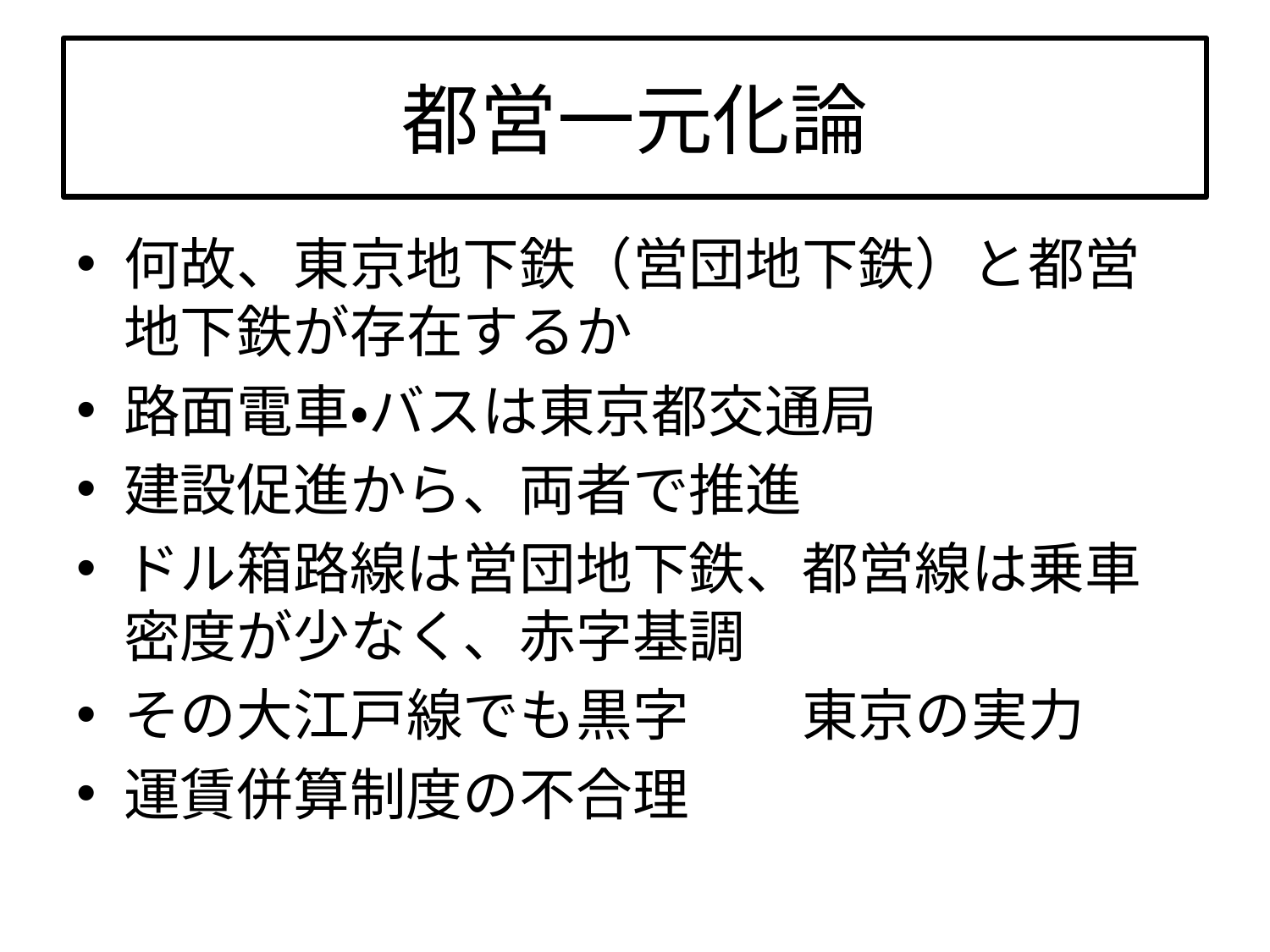

# 都営一元化論
何故、東京地下鉄（営団地下鉄）と都営地下鉄が存在するか
路面電車・バスは東京都交通局
建設促進から、両者で推進
ドル箱路線は営団地下鉄、都営線は乗車密度が少なく、赤字基調
その大江戸線でも黒字　　東京の実力
運賃併算制度の不合理